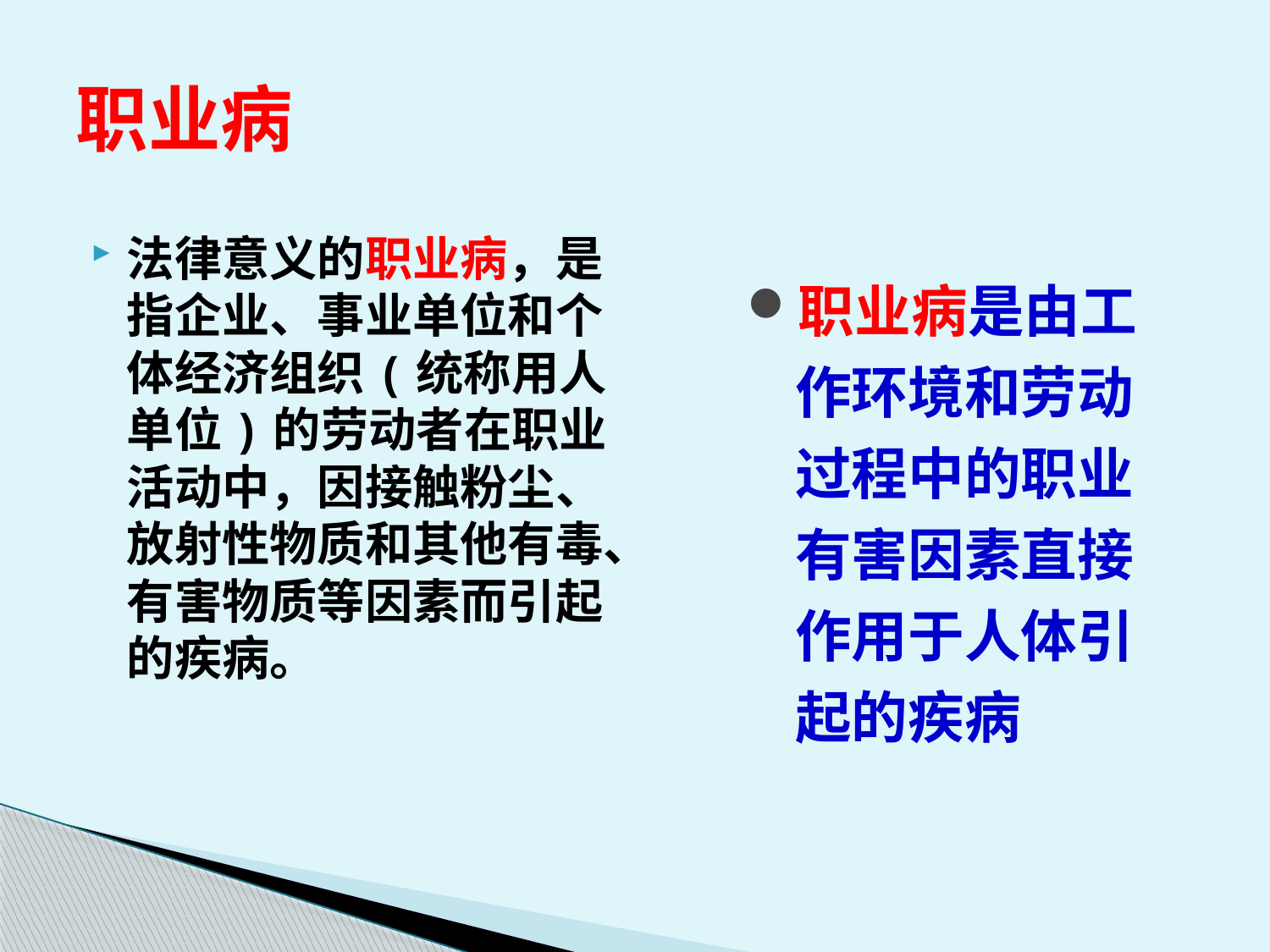

# 职业病
法律意义的职业病，是指企业、事业单位和个体经济组织(统称用人单位)的劳动者在职业活动中，因接触粉尘、放射性物质和其他有毒、有害物质等因素而引起的疾病。

职业病是由工作环境和劳动过程中的职业有害因素直接作用于人体引起的疾病